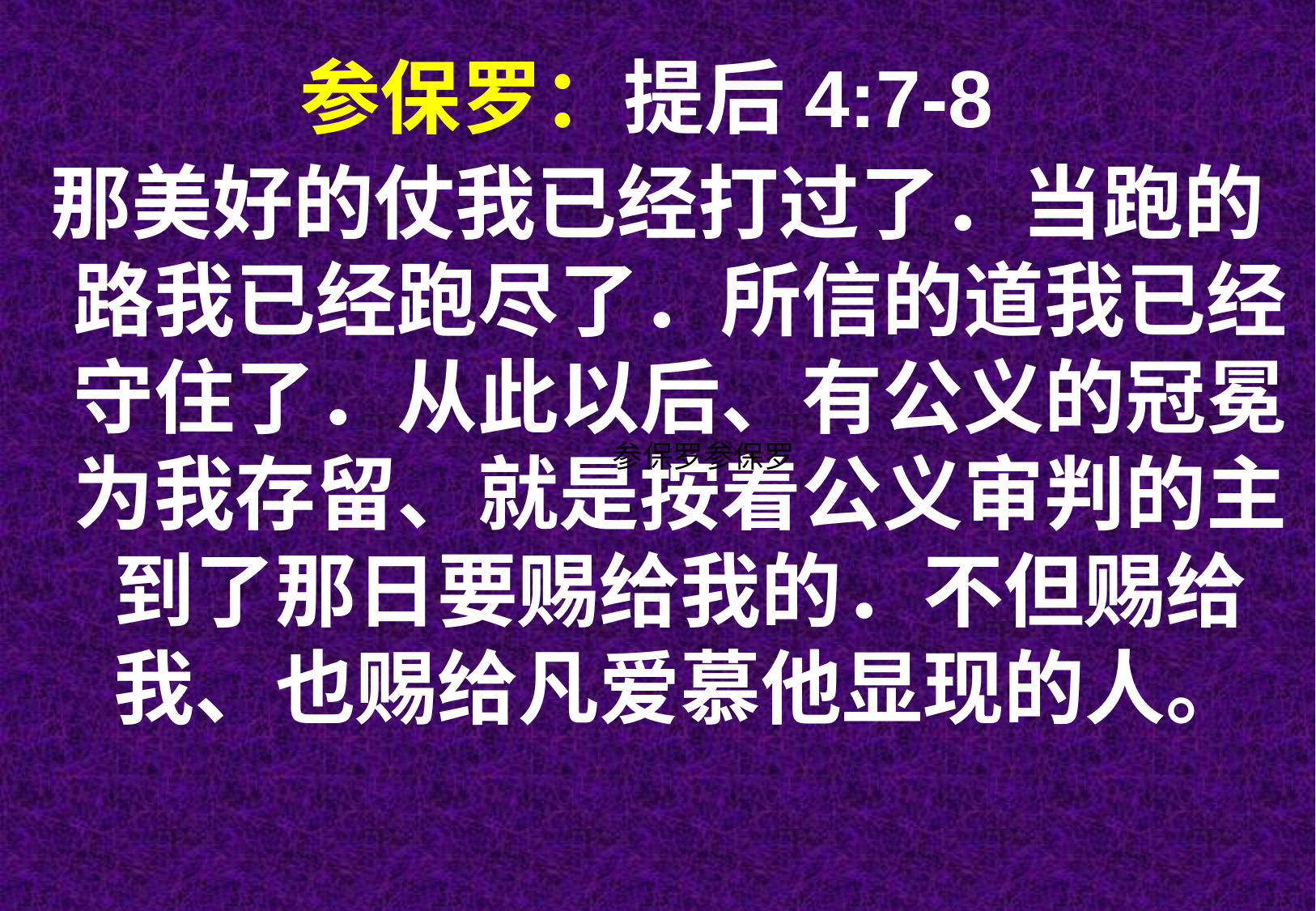

参保罗：提后4:7-8
那美好的仗我已经打过了．当跑的路我已经跑尽了．所信的道我已经守住了．从此以后、有公义的冠冕为我存留、就是按着公义审判的主到了那日要赐给我的．不但赐给我、也赐给凡爱慕他显现的人。
参保罗参保罗